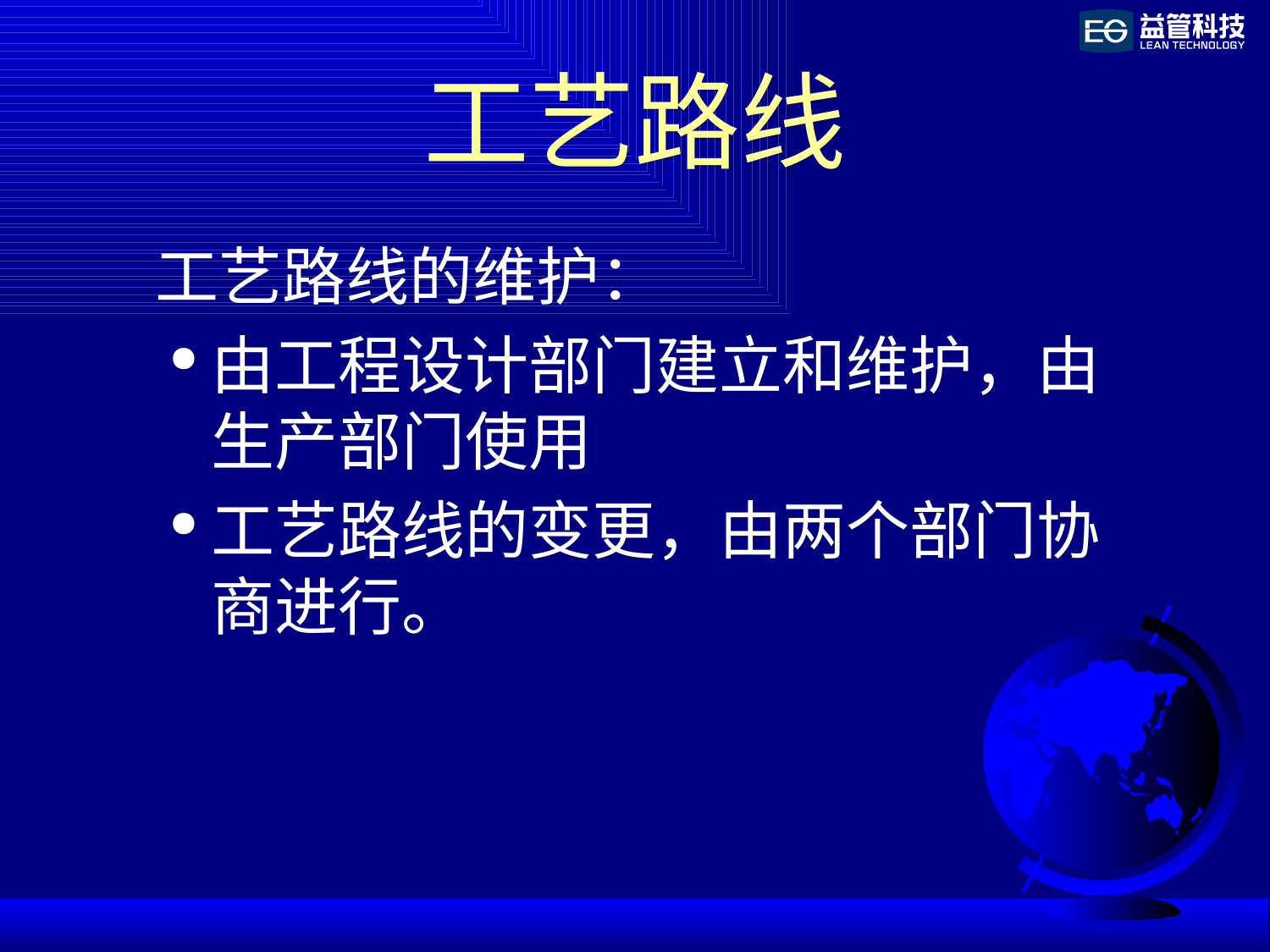

# 工艺路线
工艺路线的维护：
由工程设计部门建立和维护，由生产部门使用
工艺路线的变更，由两个部门协商进行。
27